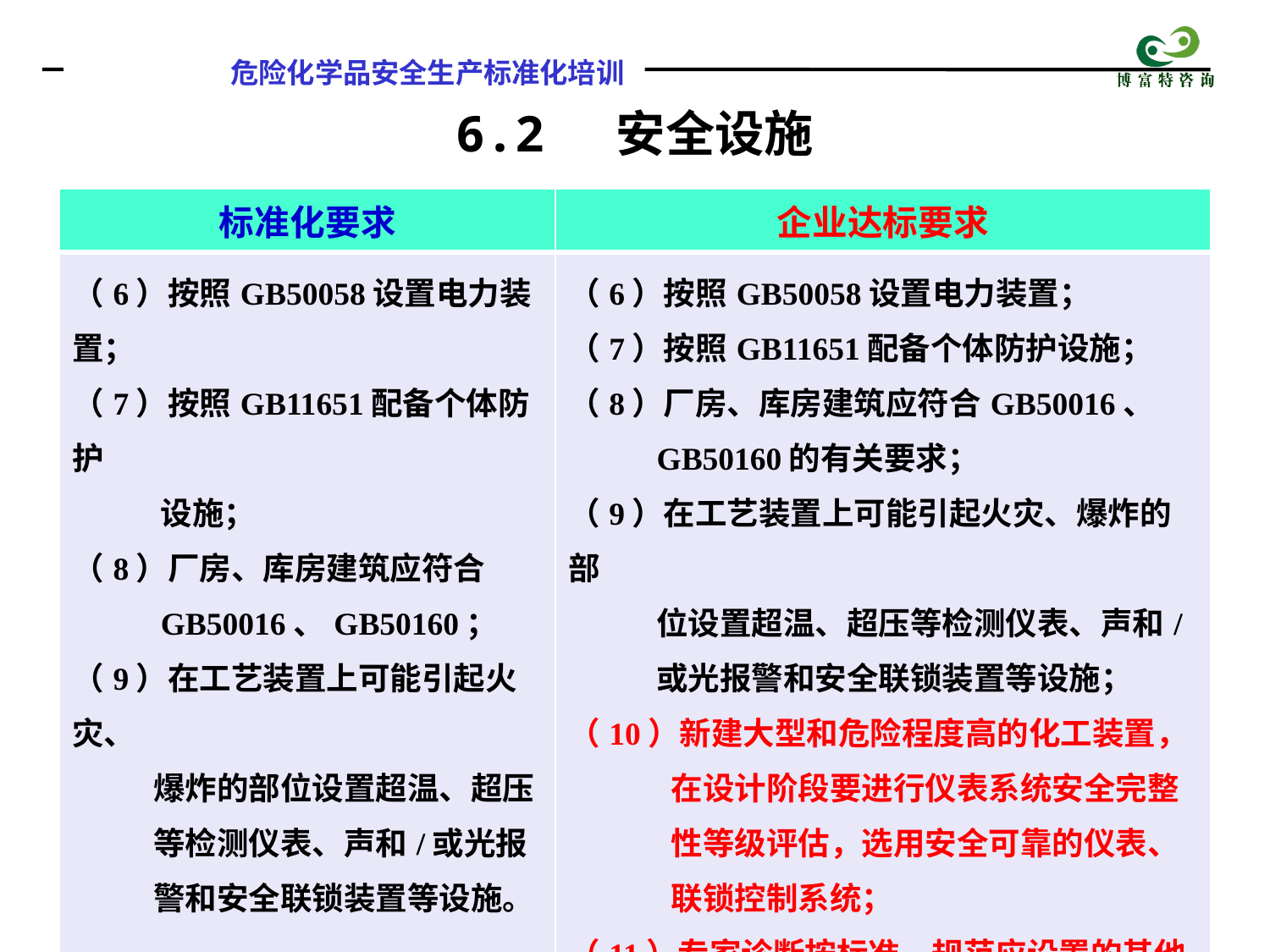

6.2  安全设施
| 标准化要求 | 企业达标要求 |
| --- | --- |
| （6）按照GB50058设置电力装置； （7）按照GB11651配备个体防护 设施； （8）厂房、库房建筑应符合 GB50016、GB50160； （9）在工艺装置上可能引起火灾、 爆炸的部位设置超温、超压 等检测仪表、声和/或光报 警和安全联锁装置等设施。 | （6）按照GB50058设置电力装置； （7）按照GB11651配备个体防护设施； （8）厂房、库房建筑应符合GB50016、 GB50160的有关要求； （9）在工艺装置上可能引起火灾、爆炸的部 位设置超温、超压等检测仪表、声和/ 或光报警和安全联锁装置等设施； （10）新建大型和危险程度高的化工装置， 在设计阶段要进行仪表系统安全完整 性等级评估，选用安全可靠的仪表、 联锁控制系统； （11）专家诊断按标准、规范应设置的其他 安全设施。 |